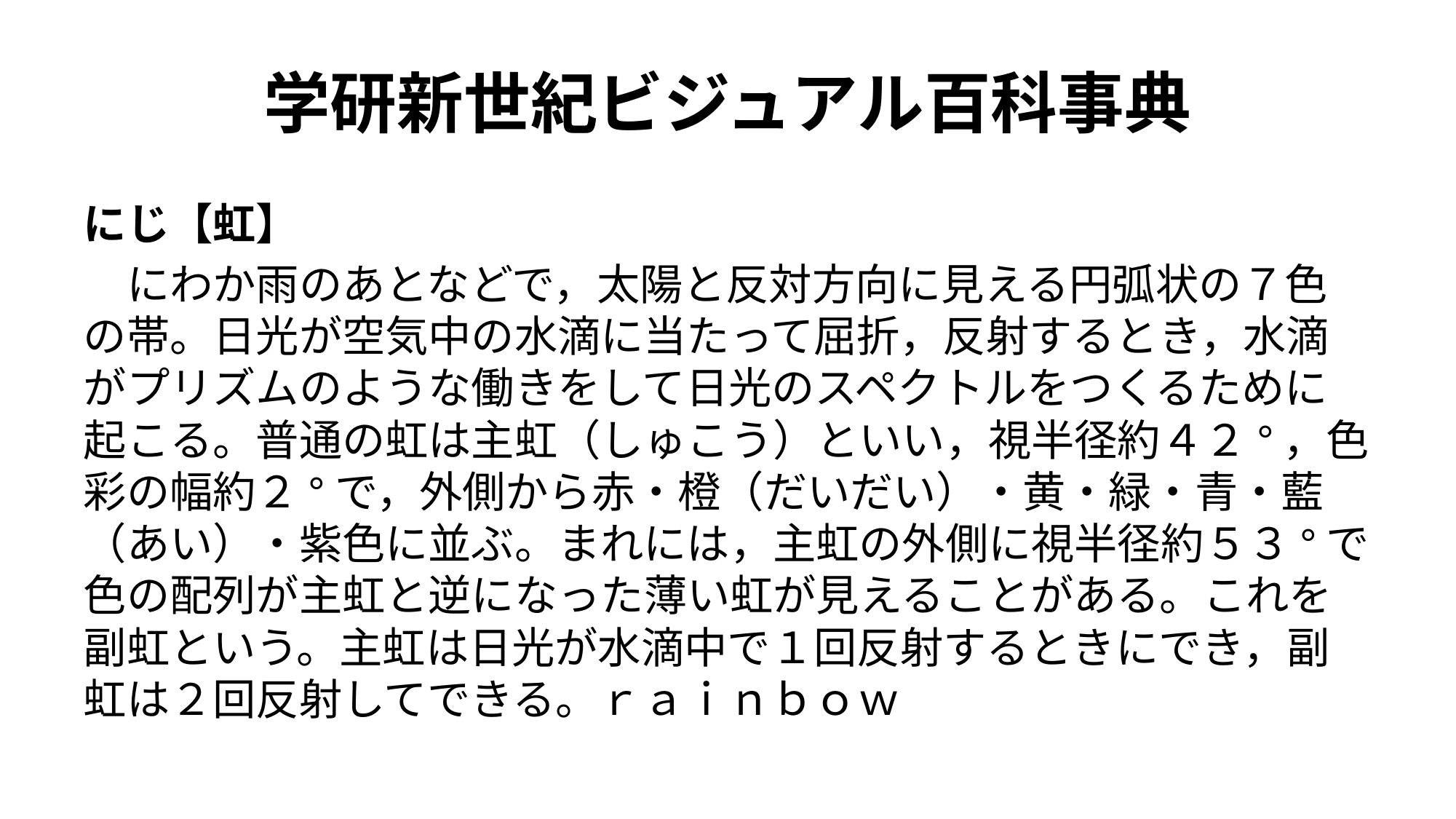

# 学研新世紀ビジュアル百科事典
にじ【虹】
　にわか雨のあとなどで，太陽と反対方向に見える円弧状の７色の帯。日光が空気中の水滴に当たって屈折，反射するとき，水滴がプリズムのような働きをして日光のスペクトルをつくるために起こる。普通の虹は主虹（しゅこう）といい，視半径約４２°，色彩の幅約２°で，外側から赤・橙（だいだい）・黄・緑・青・藍（あい）・紫色に並ぶ。まれには，主虹の外側に視半径約５３°で色の配列が主虹と逆になった薄い虹が見えることがある。これを副虹という。主虹は日光が水滴中で１回反射するときにでき，副虹は２回反射してできる。ｒａｉｎｂｏｗ